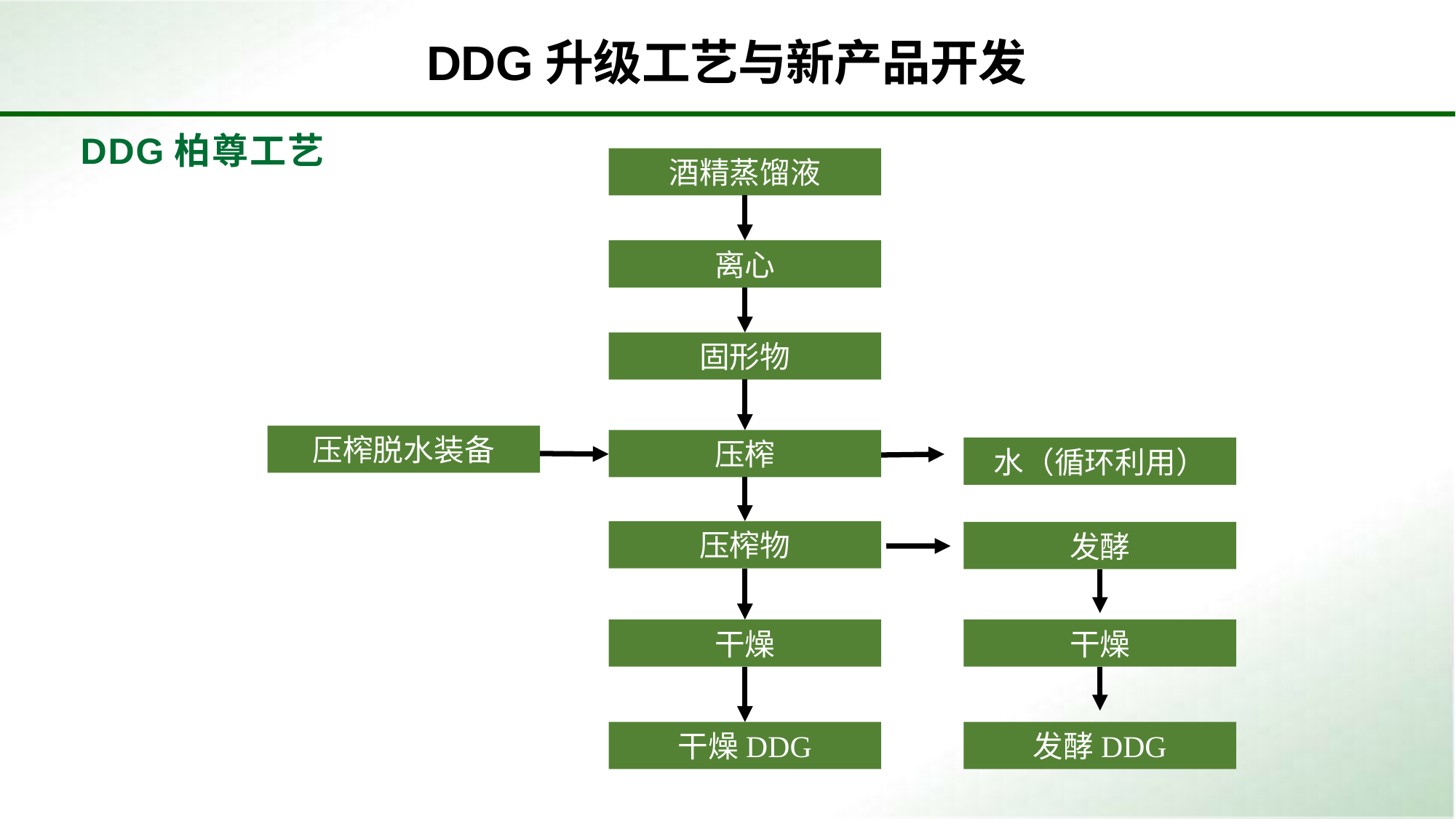

DDG升级工艺与新产品开发

DDG柏尊工艺
酒精蒸馏液
离心
固形物
压榨脱水装备
压榨
水（循环利用）
压榨物
发酵
干燥
干燥
发酵DDG
干燥DDG